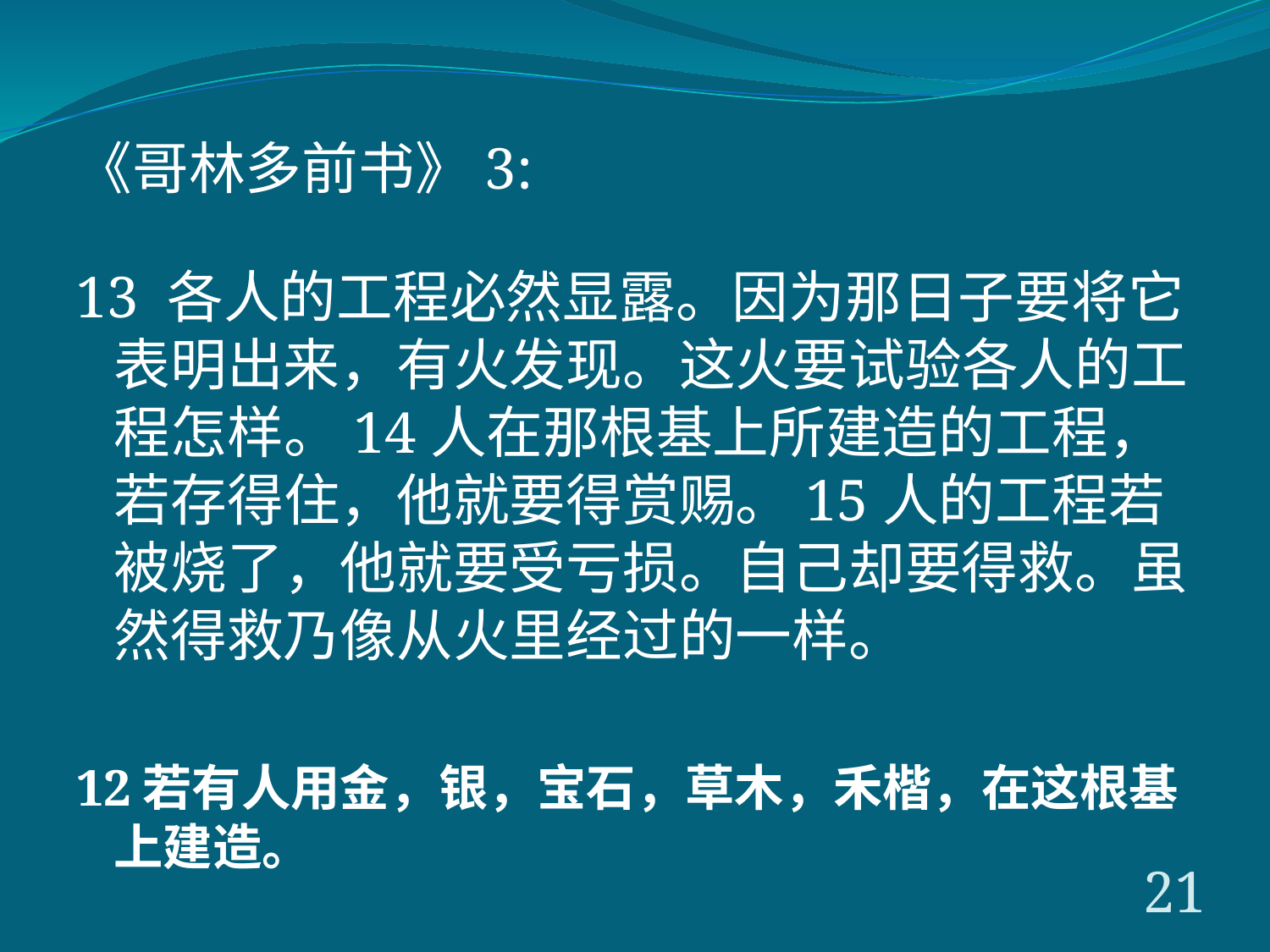

《哥林多前书》3:

13 各人的工程必然显露。因为那日子要将它表明出来，有火发现。这火要试验各人的工程怎样。14人在那根基上所建造的工程，若存得住，他就要得赏赐。15人的工程若被烧了，他就要受亏损。自己却要得救。虽然得救乃像从火里经过的一样。

12若有人用金，银，宝石，草木，禾楷，在这根基上建造。

21